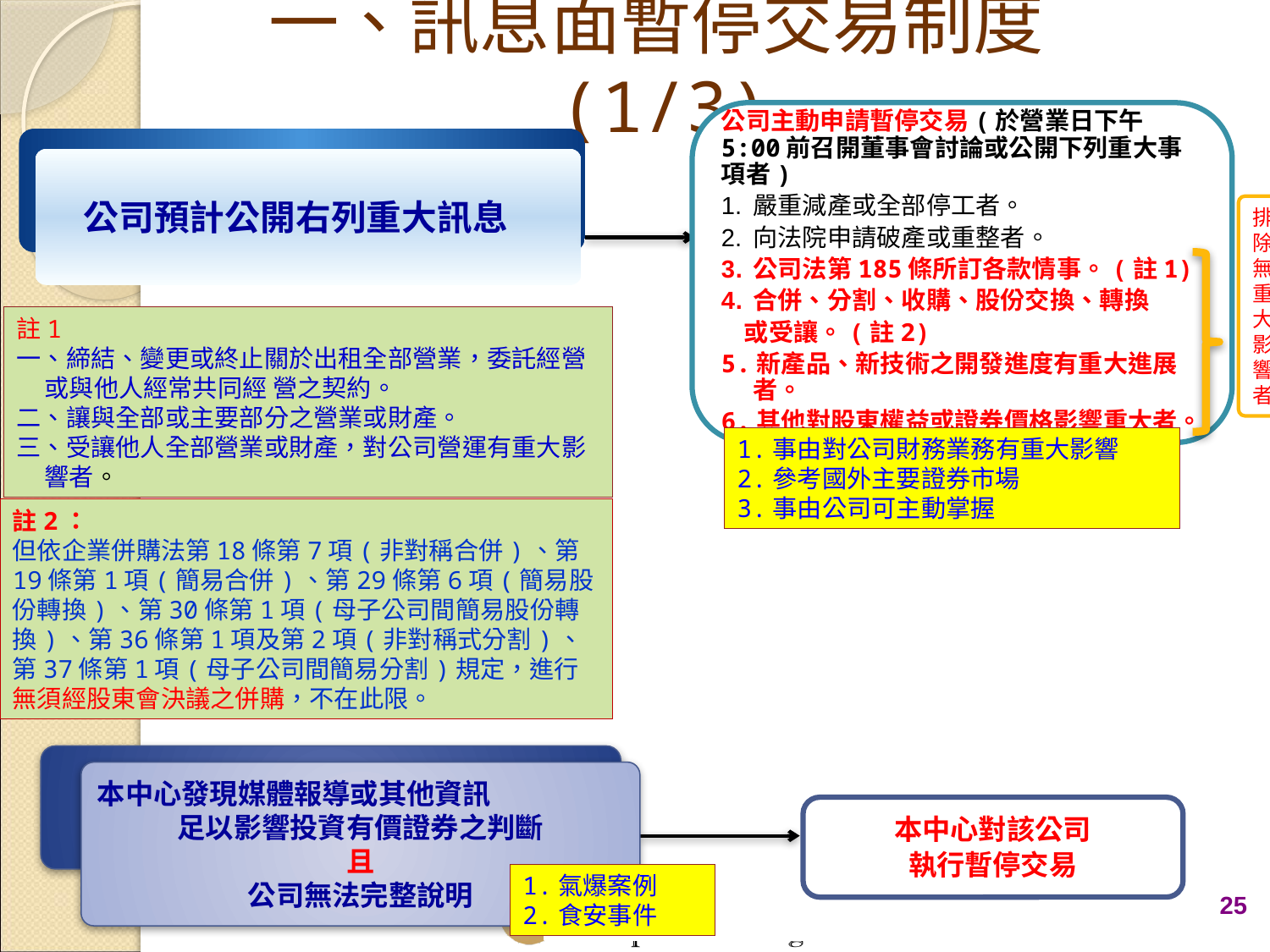

一、訊息面暫停交易制度(1/3)
公司主動申請暫停交易(於營業日下午5:00前召開董事會討論或公開下列重大事項者)
嚴重減產或全部停工者。
向法院申請破產或重整者。
公司法第185條所訂各款情事。(註1)
合併、分割、收購、股份交換、轉換
   或受讓。(註2)
5.新產品、新技術之開發進度有重大進展者。
6.其他對股東權益或證券價格影響重大者。

   公司預計公開右列重大訊息
排除無重大影響者

註1
一、締結、變更或終止關於出租全部營業，委託經營
    或與他人經常共同經 營之契約。
二、讓與全部或主要部分之營業或財產。
三、受讓他人全部營業或財產，對公司營運有重大影
    響者。
1.事由對公司財務業務有重大影響
2.參考國外主要證券市場
3.事由公司可主動掌握
註2：
但依企業併購法第18條第7項(非對稱合併)、第19條第1項(簡易合併)、第29條第6項(簡易股份轉換)、第30條第1項(母子公司間簡易股份轉換)、第36條第1項及第2項(非對稱式分割)、第37條第1項(母子公司間簡易分割)規定，進行無須經股東會決議之併購，不在此限。

本中心發現媒體報導或其他資訊
足以影響投資有價證券之判斷
且
公司無法完整說明

本中心對該公司
執行暫停交易

1.氣爆案例
2.食安事件

25